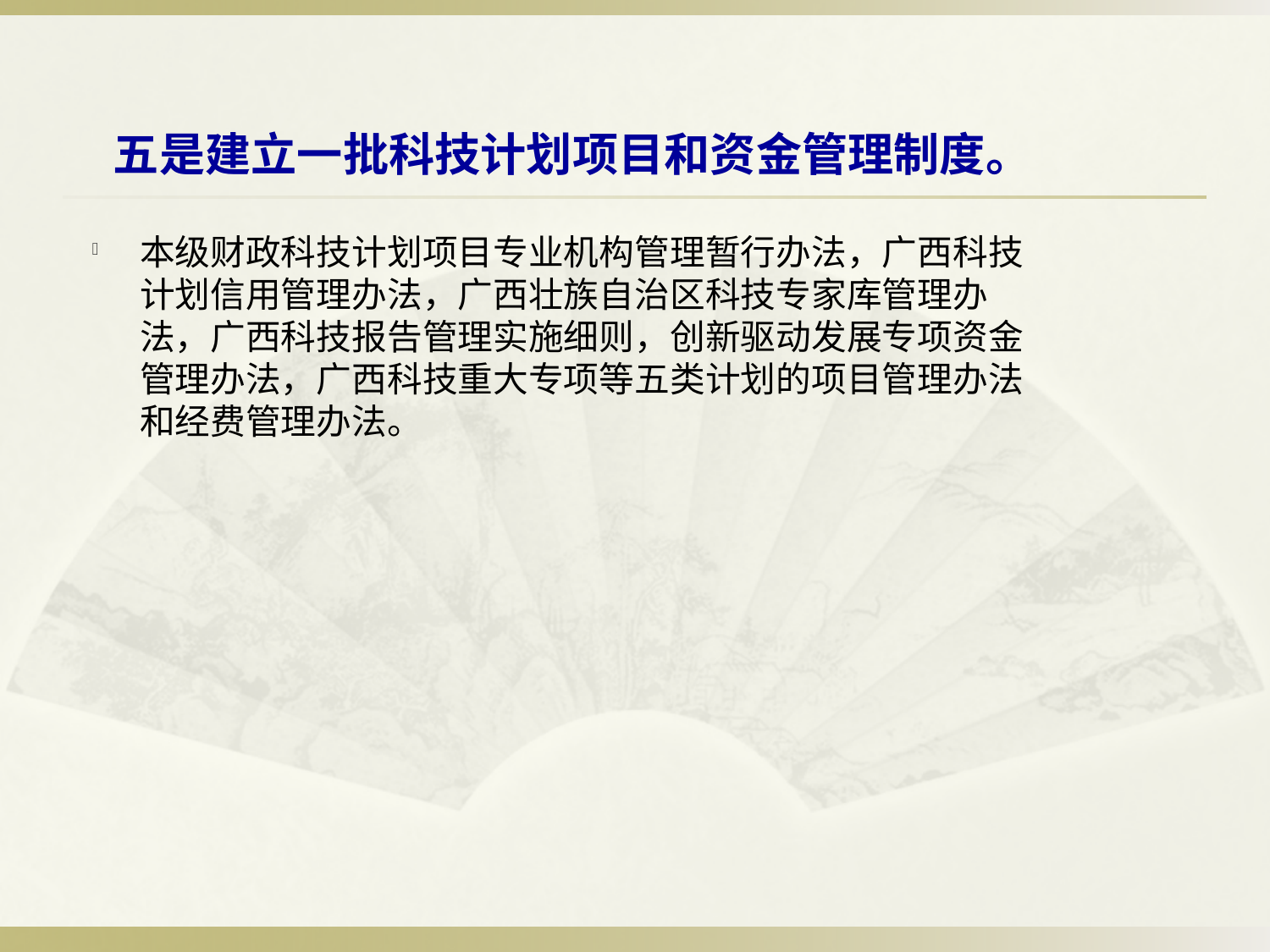

#

 五是建立一批科技计划项目和资金管理制度。

本级财政科技计划项目专业机构管理暂行办法，广西科技计划信用管理办法，广西壮族自治区科技专家库管理办法，广西科技报告管理实施细则，创新驱动发展专项资金管理办法，广西科技重大专项等五类计划的项目管理办法和经费管理办法。